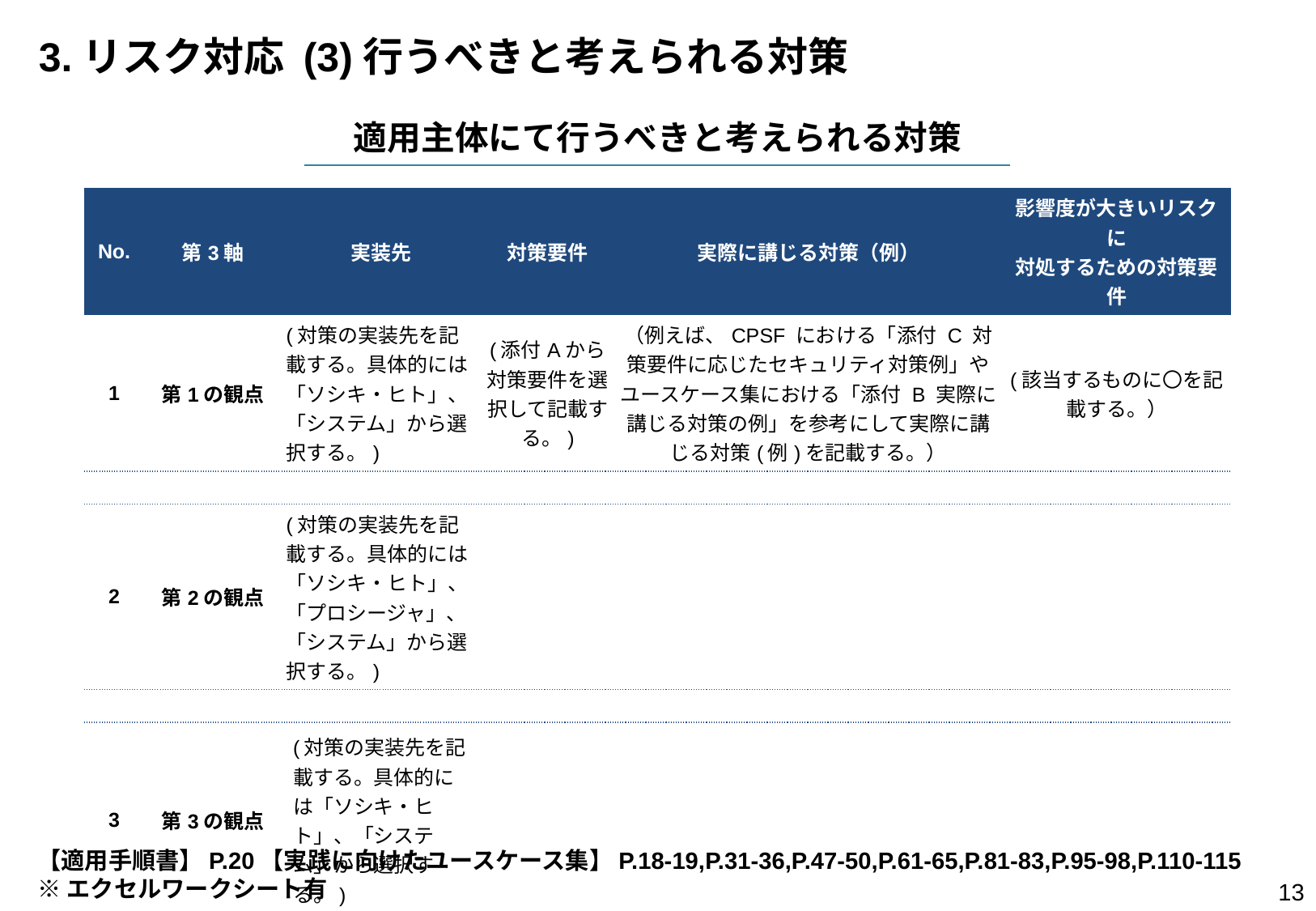

# 3.リスク対応 (3)行うべきと考えられる対策
適用主体にて行うべきと考えられる対策
| No. | 第3軸 | 実装先 | 対策要件 | 実際に講じる対策（例） | 影響度が大きいリスクに 対処するための対策要件 |
| --- | --- | --- | --- | --- | --- |
| 1 | 第1の観点 | (対策の実装先を記載する。具体的には「ソシキ・ヒト」、「システム」から選択する。) | (添付Aから対策要件を選択して記載する。) | （例えば、CPSF における「添付 C 対策要件に応じたセキュリティ対策例」やユースケース集における「添付 B 実際に講じる対策の例」を参考にして実際に講じる対策(例)を記載する。） | (該当するものに〇を記載する。） |
|  |  |  |  |  |  |
| 2 | 第2の観点 | (対策の実装先を記載する。具体的には「ソシキ・ヒト」、「プロシージャ」、「システム」から選択する。) |  |  |  |
|  |  |  |  |  |  |
| 3 | 第3の観点 | (対策の実装先を記載する。具体的には「ソシキ・ヒト」、「システム」から選択する。) |  |  |  |
|  |  |  |  |  |  |
| 4 | 第4の観点 | (対策の実装先を記載する。具体的には「ソシキ・ヒト」、「システム」から選択する。) |  |  |  |
|  |  |  |  |  |  |
【適用手順書】P.20【実践に向けたユースケース集】P.18-19,P.31-36,P.47-50,P.61-65,P.81-83,P.95-98,P.110-115
※エクセルワークシート有
13